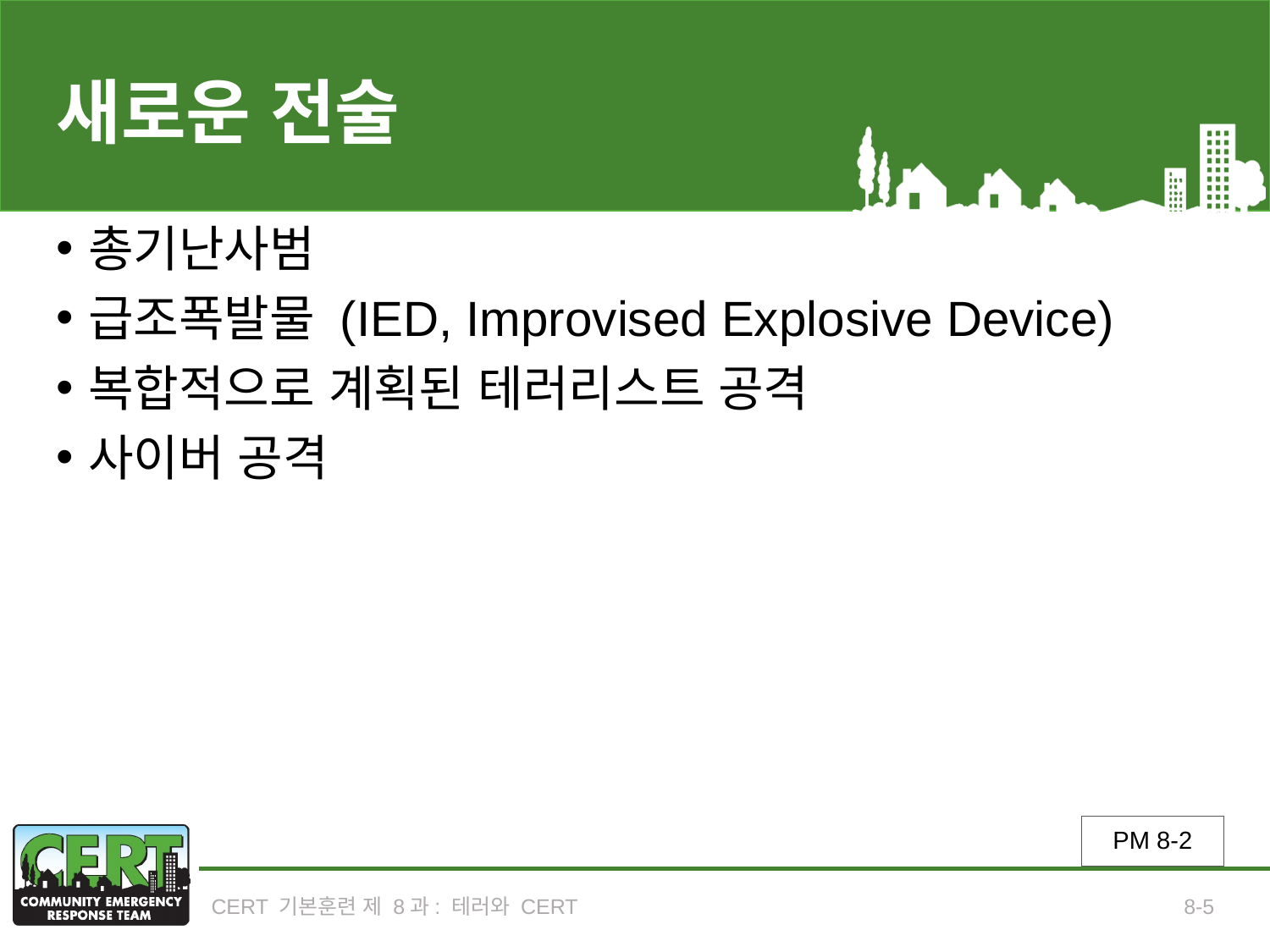

# 새로운 전술
총기난사범
급조폭발물 (IED, Improvised Explosive Device)
복합적으로 계획된 테러리스트 공격
사이버 공격
PM 8-2
CERT 기본훈련 제 8과: 테러와 CERT
8-5